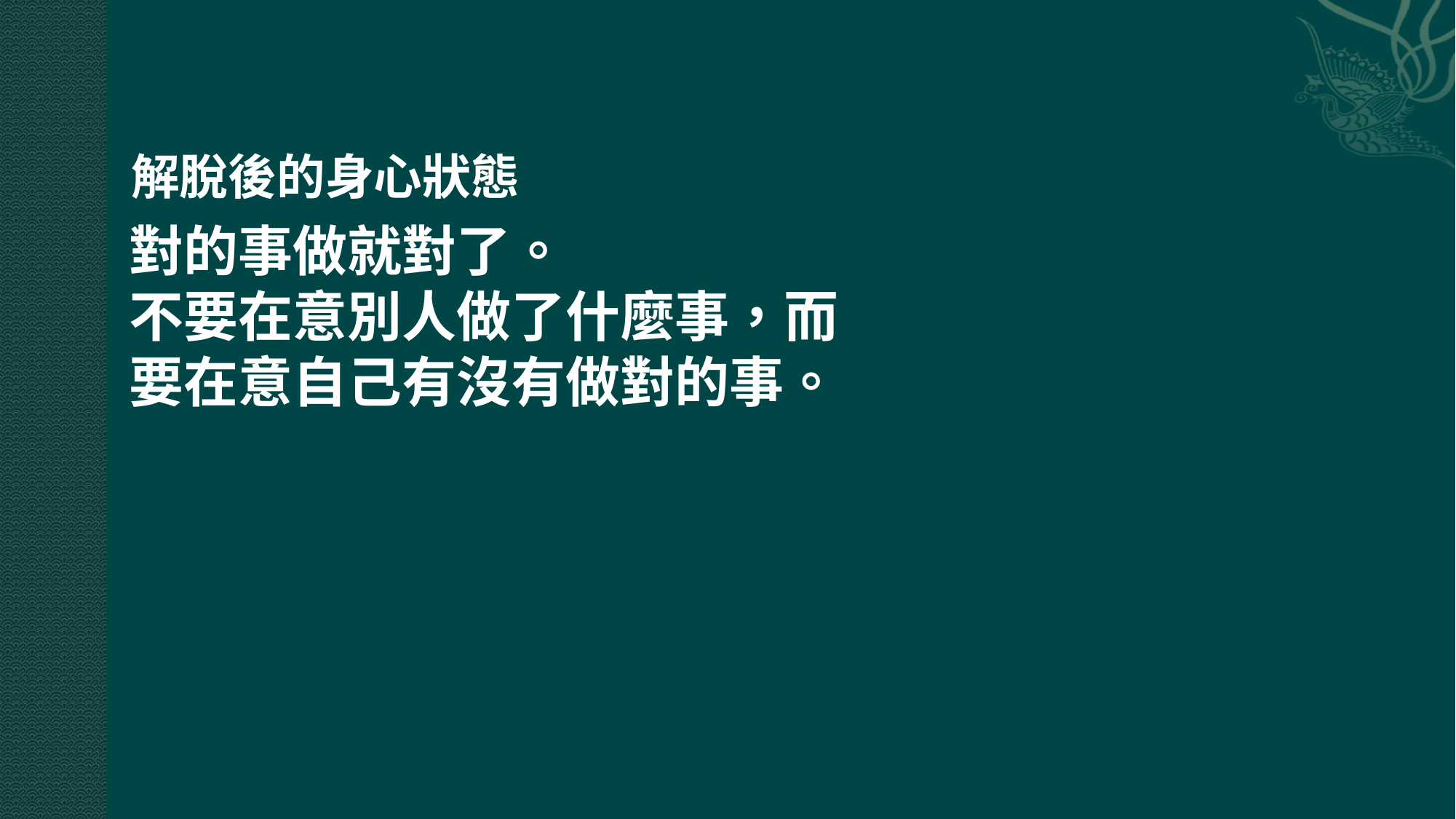

解脫後的身心狀態
對的事做就對了。
不要在意別人做了什麼事，而要在意自己有沒有做對的事。